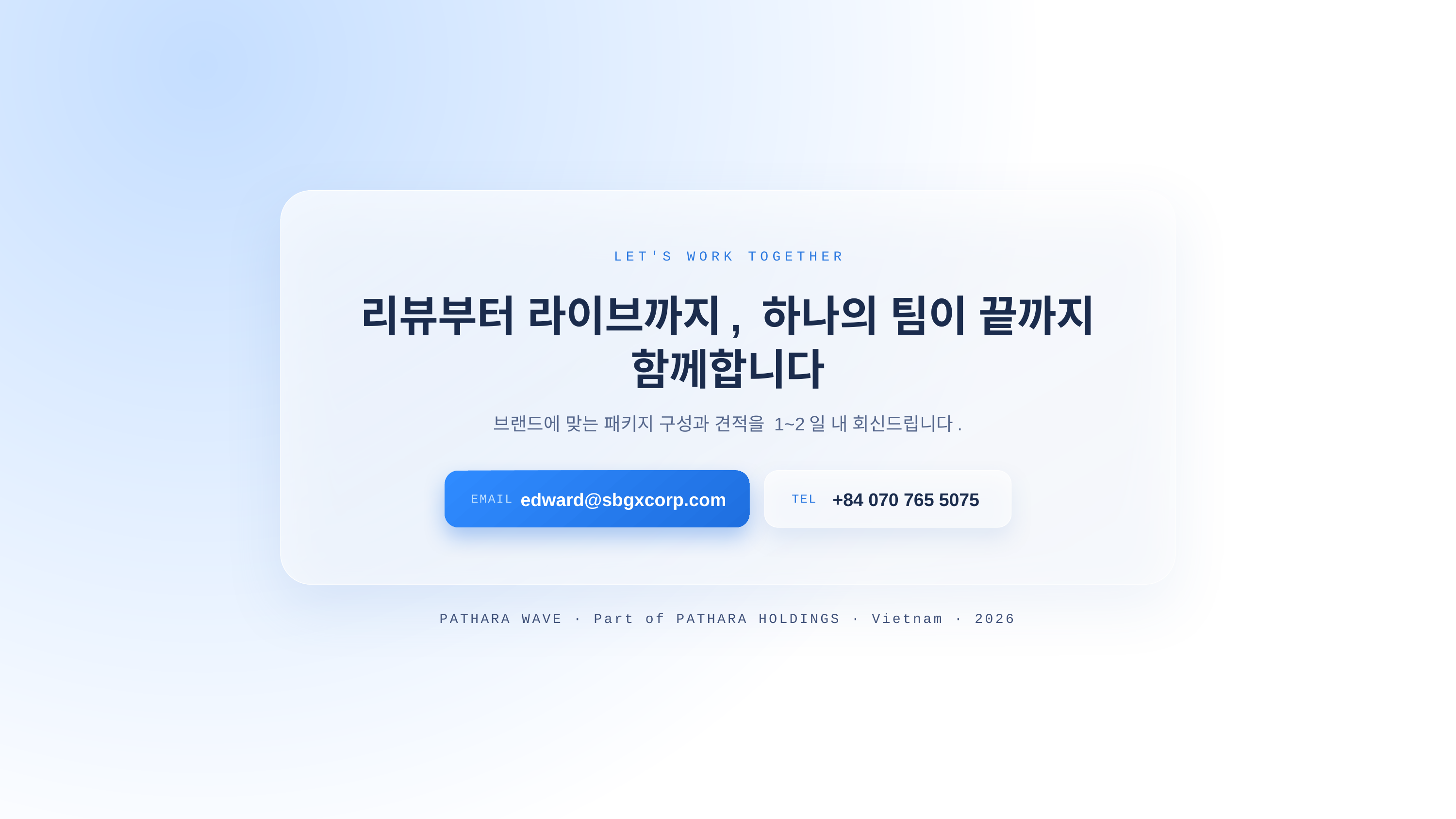

LET'S WORK TOGETHER
리뷰부터 라이브까지, 하나의 팀이 끝까지 함께합니다
브랜드에 맞는 패키지 구성과 견적을 1~2일 내 회신드립니다.

edward@sbgxcorp.com
+84 070 765 5075
EMAIL
TEL
PATHARA WAVE · Part of PATHARA HOLDINGS · Vietnam · 2026